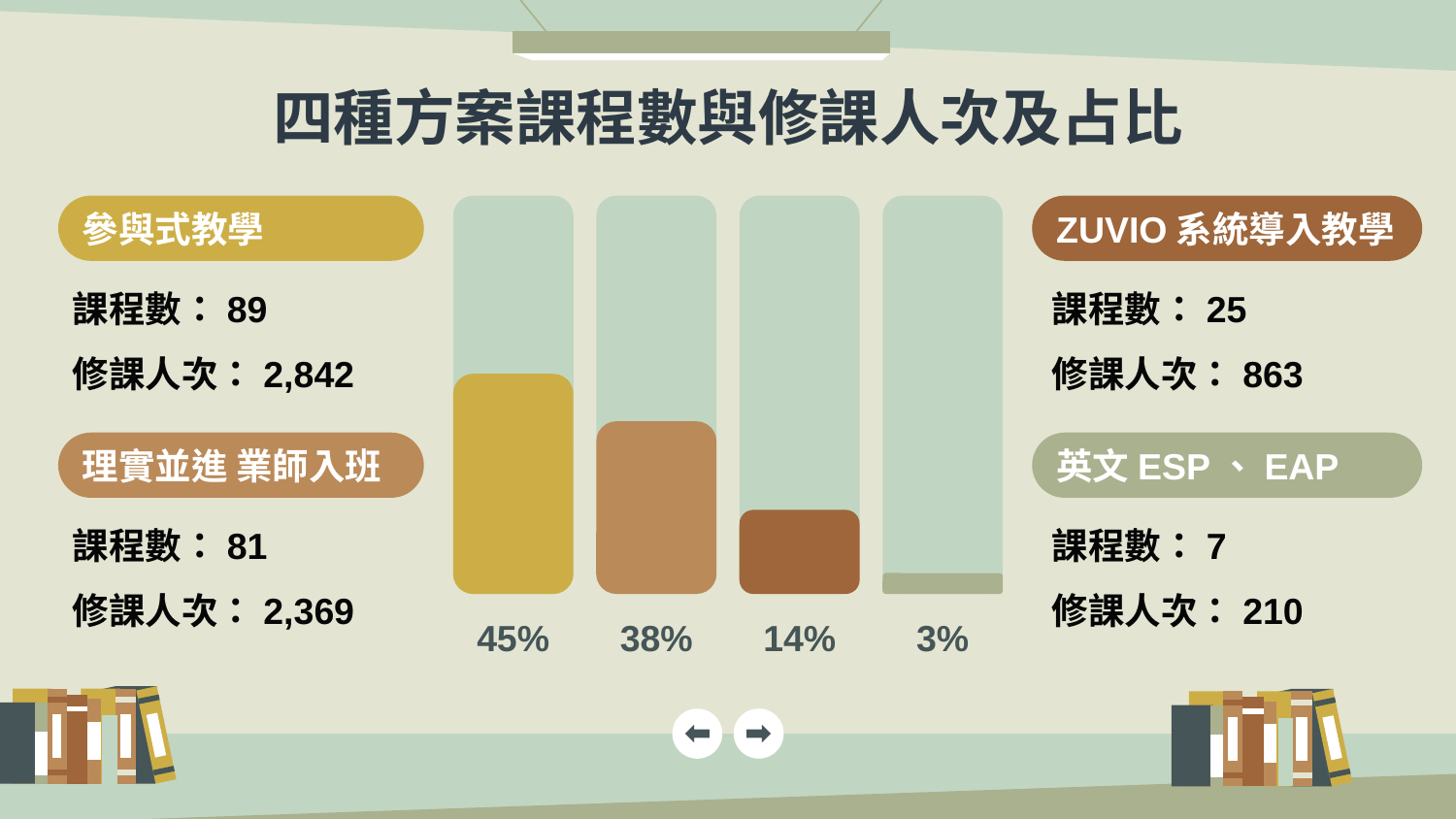

# 四種方案課程數與修課人次及占比
參與式教學
ZUVIO系統導入教學
課程數：89
修課人次：2,842
課程數：25
修課人次：863

理實並進 業師入班
英文ESP、EAP

課程數：7
修課人次：210
課程數：81
修課人次：2,369

45%
38%
14%
3%